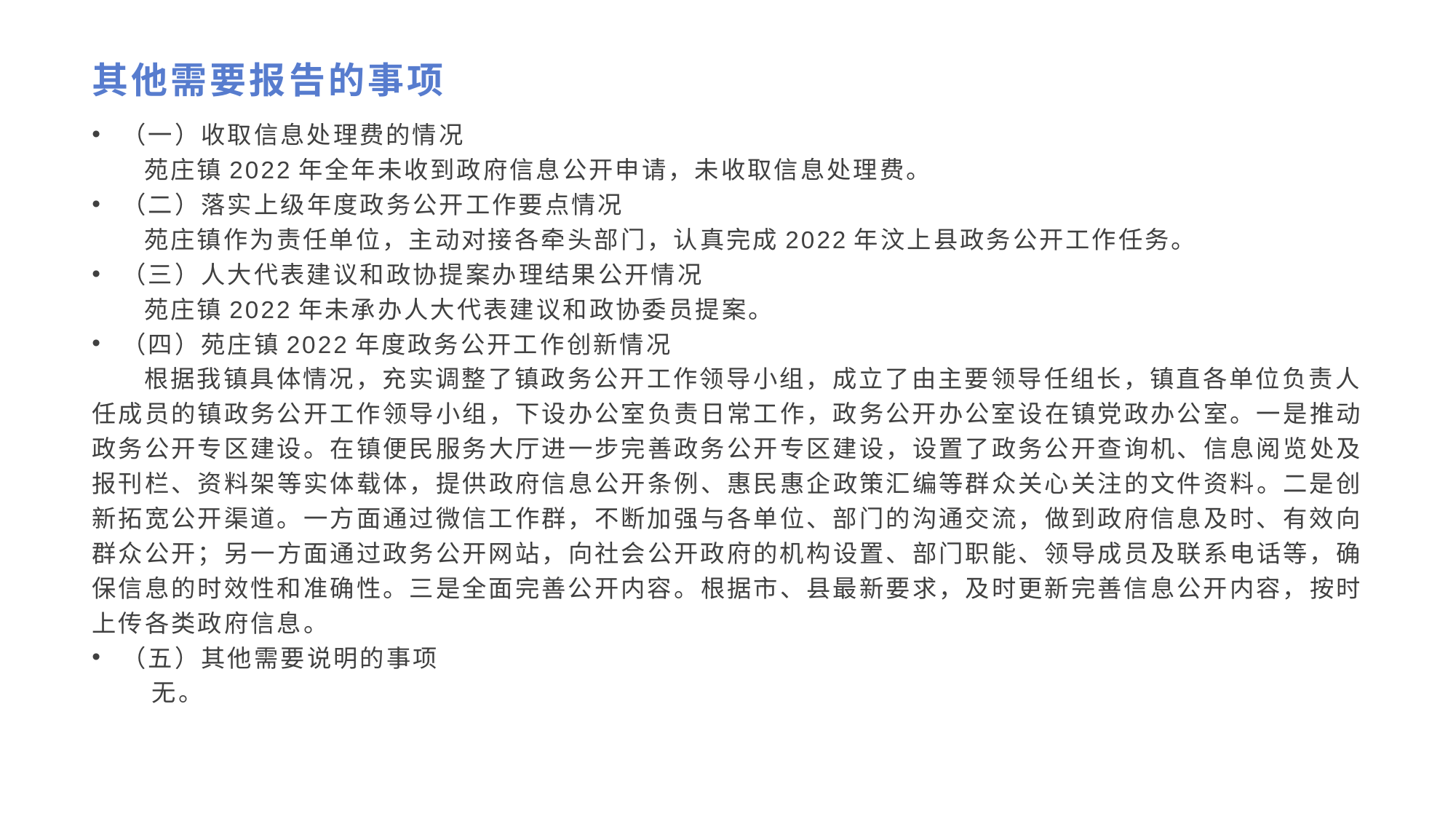

# 其他需要报告的事项
  （一）收取信息处理费的情况
      苑庄镇2022年全年未收到政府信息公开申请，未收取信息处理费。
  （二）落实上级年度政务公开工作要点情况
      苑庄镇作为责任单位，主动对接各牵头部门，认真完成2022年汶上县政务公开工作任务。
  （三）人大代表建议和政协提案办理结果公开情况
      苑庄镇2022年未承办人大代表建议和政协委员提案。
  （四）苑庄镇2022年度政务公开工作创新情况
      根据我镇具体情况，充实调整了镇政务公开工作领导小组，成立了由主要领导任组长，镇直各单位负责人任成员的镇政务公开工作领导小组，下设办公室负责日常工作，政务公开办公室设在镇党政办公室。一是推动政务公开专区建设。在镇便民服务大厅进一步完善政务公开专区建设，设置了政务公开查询机、信息阅览处及报刊栏、资料架等实体载体，提供政府信息公开条例、惠民惠企政策汇编等群众关心关注的文件资料。二是创新拓宽公开渠道。一方面通过微信工作群，不断加强与各单位、部门的沟通交流，做到政府信息及时、有效向群众公开；另一方面通过政务公开网站，向社会公开政府的机构设置、部门职能、领导成员及联系电话等，确保信息的时效性和准确性。三是全面完善公开内容。根据市、县最新要求，及时更新完善信息公开内容，按时上传各类政府信息。
  （五）其他需要说明的事项
       无。